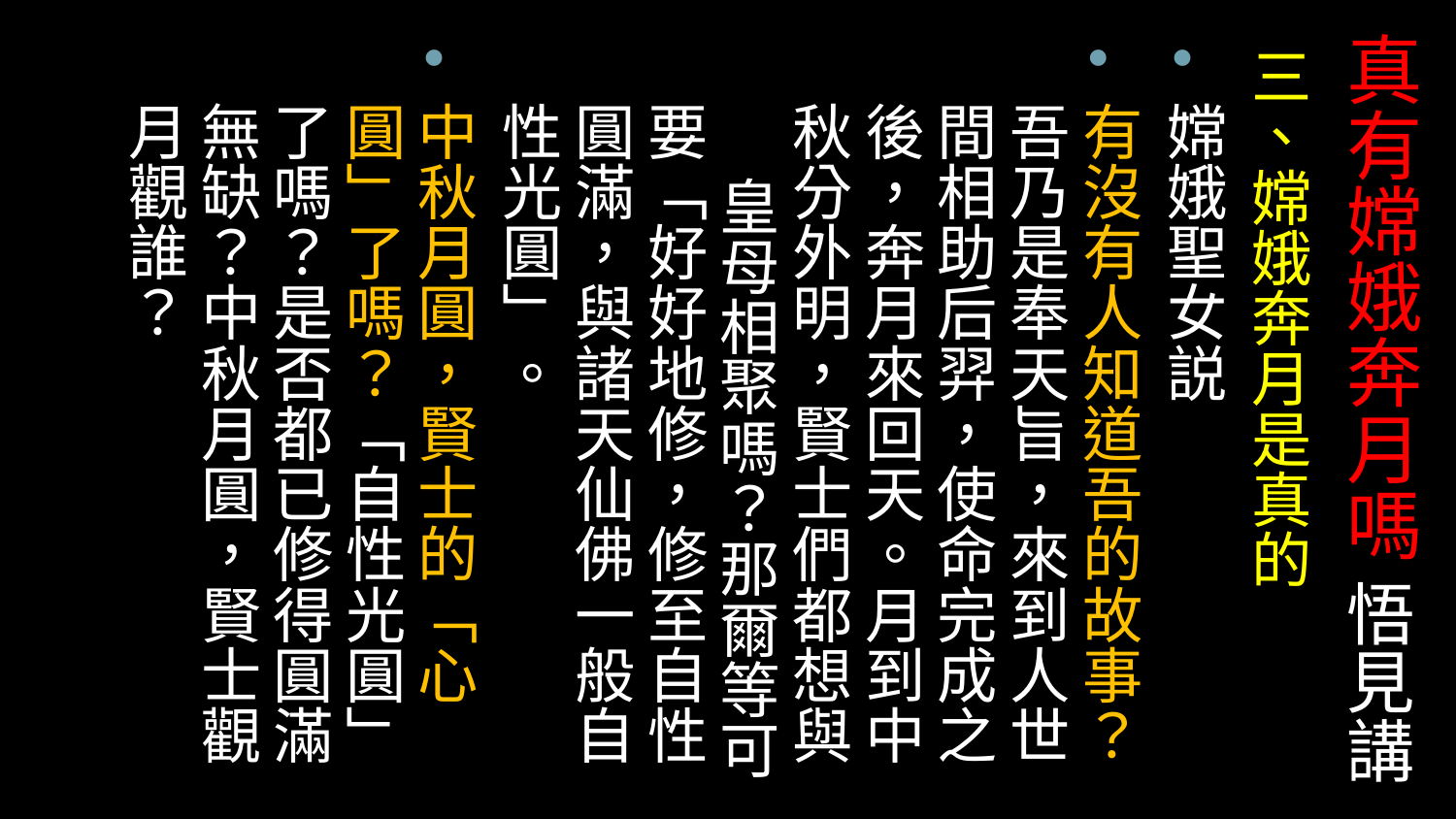

# 真有嫦娥奔月嗎 悟見講
三、嫦娥奔月是真的
嫦娥聖女説
有沒有人知道吾的故事？吾乃是奉天旨，來到人世間相助后羿，使命完成之後，奔月來回天。月到中秋分外明，賢士們都想與　 皇母相聚嗎？那爾等可要「好好地修，修至自性圓滿，與諸天仙佛一般自性光圓」。
中秋月圓，賢士的「心圓」了嗎？「自性光圓」了嗎？是否都已修得圓滿無缺？中秋月圓，賢士觀月觀誰？